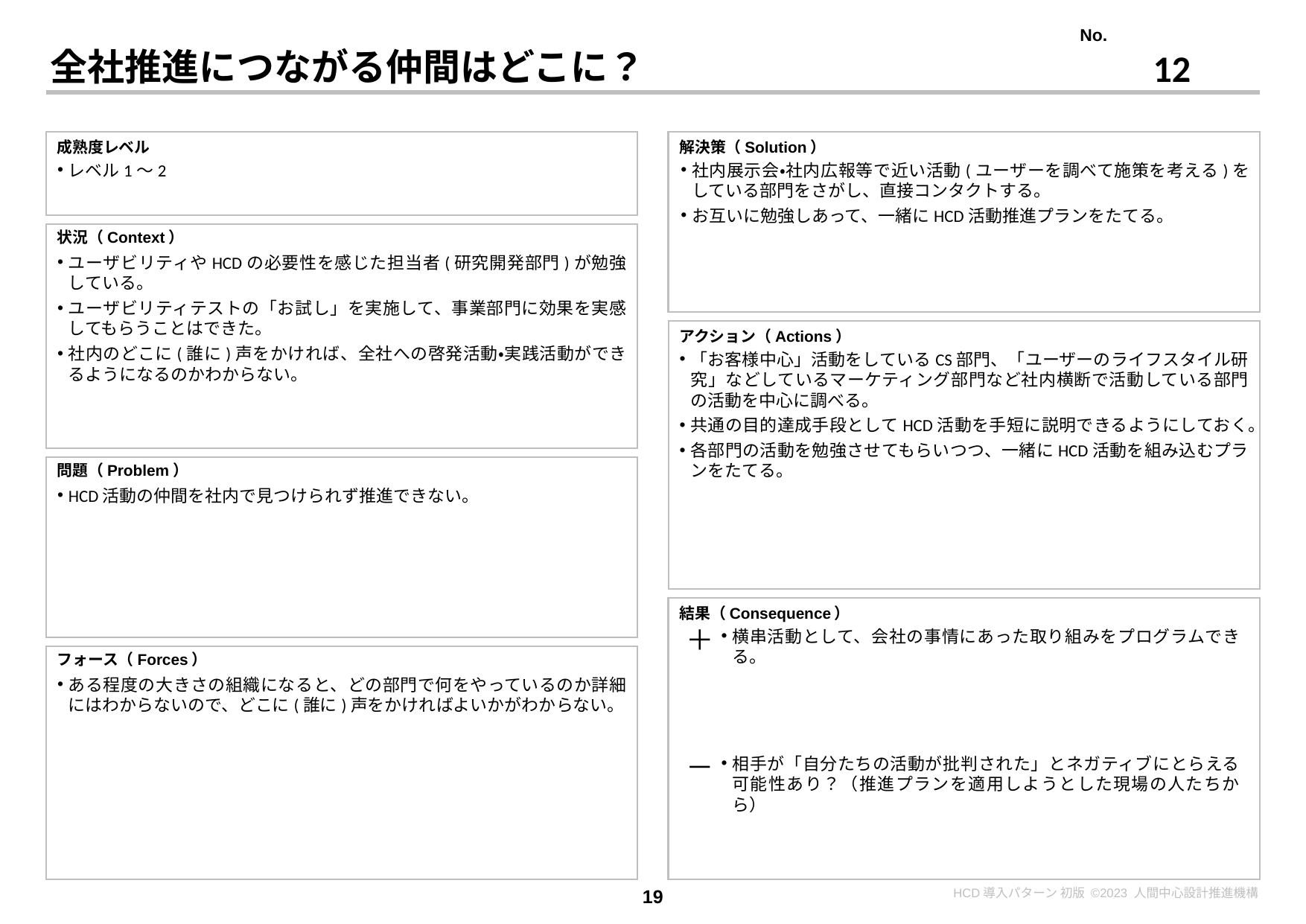

12
# 全社推進につながる仲間はどこに？
レベル1〜2
社内展示会・社内広報等で近い活動(ユーザーを調べて施策を考える)をしている部門をさがし、直接コンタクトする。
お互いに勉強しあって、一緒にHCD活動推進プランをたてる。
ユーザビリティやHCDの必要性を感じた担当者(研究開発部門)が勉強している。
ユーザビリティテストの「お試し」を実施して、事業部門に効果を実感してもらうことはできた。
社内のどこに(誰に)声をかければ、全社への啓発活動・実践活動ができるようになるのかわからない。
「お客様中心」活動をしているCS部門、「ユーザーのライフスタイル研究」などしているマーケティング部門など社内横断で活動している部門の活動を中心に調べる。
共通の目的達成手段としてHCD活動を手短に説明できるようにしておく。
各部門の活動を勉強させてもらいつつ、一緒にHCD活動を組み込むプランをたてる。
HCD活動の仲間を社内で見つけられず推進できない。
横串活動として、会社の事情にあった取り組みをプログラムできる。
ある程度の大きさの組織になると、どの部門で何をやっているのか詳細にはわからないので、どこに(誰に)声をかければよいかがわからない。
相手が「自分たちの活動が批判された」とネガティブにとらえる可能性あり？（推進プランを適用しようとした現場の人たちから）
19